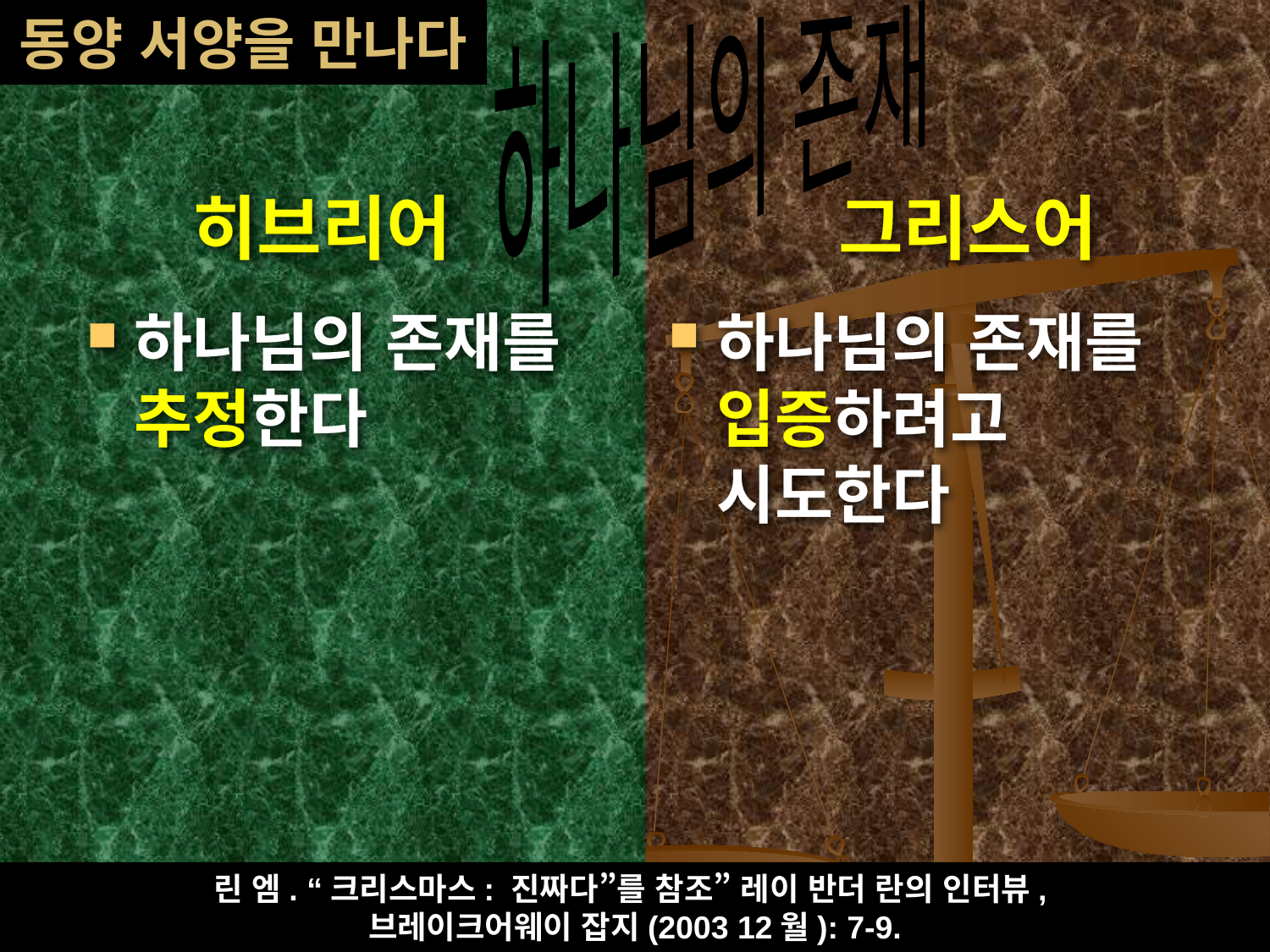

# 동양 서양을 만나다
하나님의 존재
히브리어
그리스어
하나님의 존재를 추정한다
하나님의 존재를 입증하려고 시도한다
린 엠. “크리스마스: 진짜다”를 참조” 레이 반더 란의 인터뷰,
브레이크어웨이 잡지(2003 12월): 7-9.